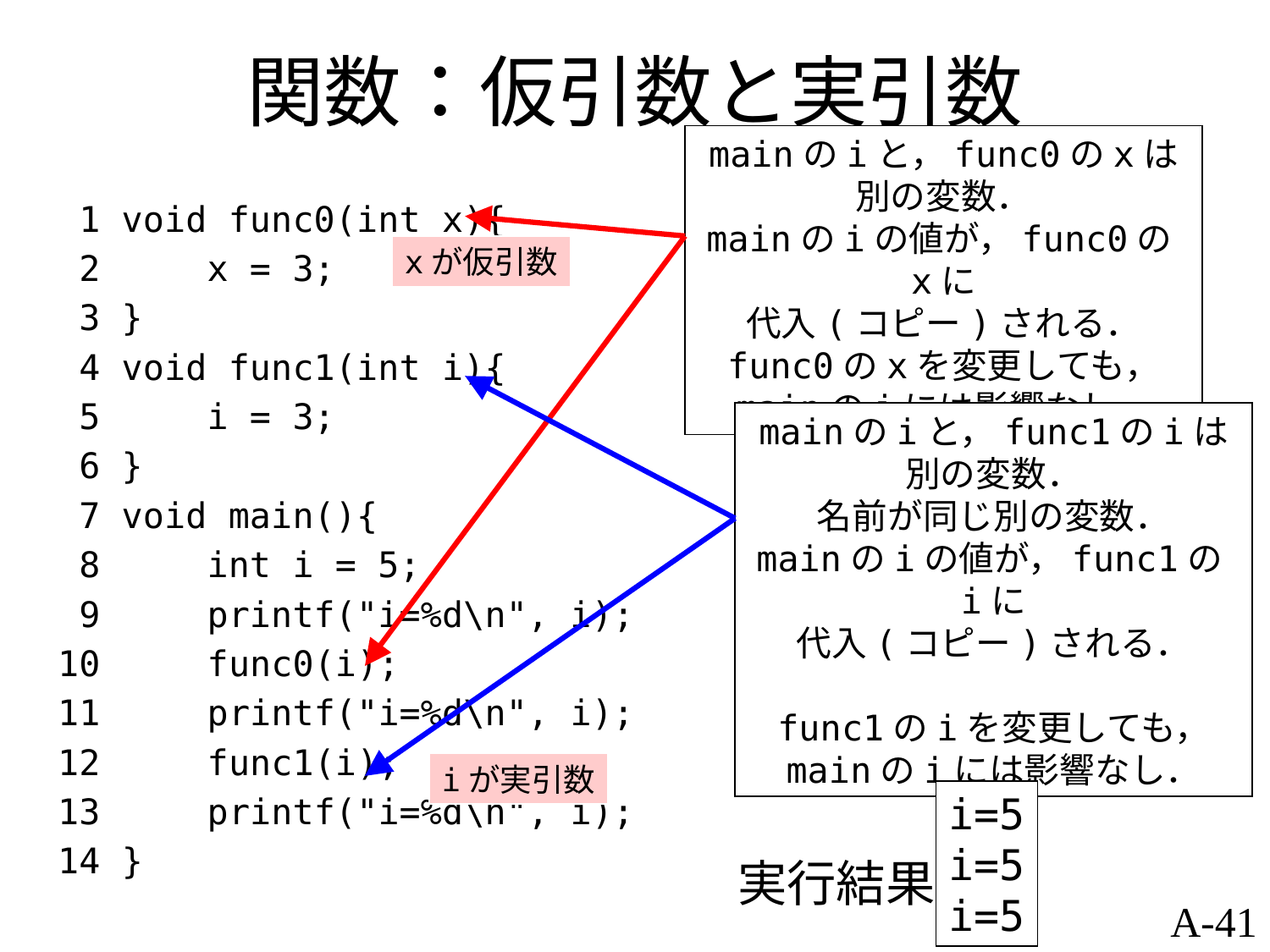

# 関数：仮引数と実引数
mainのiと，func0のxは
別の変数．
mainのiの値が，func0のxに
代入(コピー)される．
func0のxを変更しても，
mainのiには影響なし．
 1 void func0(int x){
 2     x = 3;
 3 }
 4 void func1(int i){
 5     i = 3;
 6 }
 7 void main(){
 8     int i = 5;
 9     printf("i=%d\n", i);
10     func0(i);
11     printf("i=%d\n", i);
12     func1(i);
13     printf("i=%d\n", i);
14 }

xが仮引数

mainのiと，func1のiは
別の変数．
名前が同じ別の変数．
mainのiの値が，func1のiに
代入(コピー)される．

func1のiを変更しても，
mainのiには影響なし．

iが実引数
i=5
i=5
i=5
実行結果
A-41